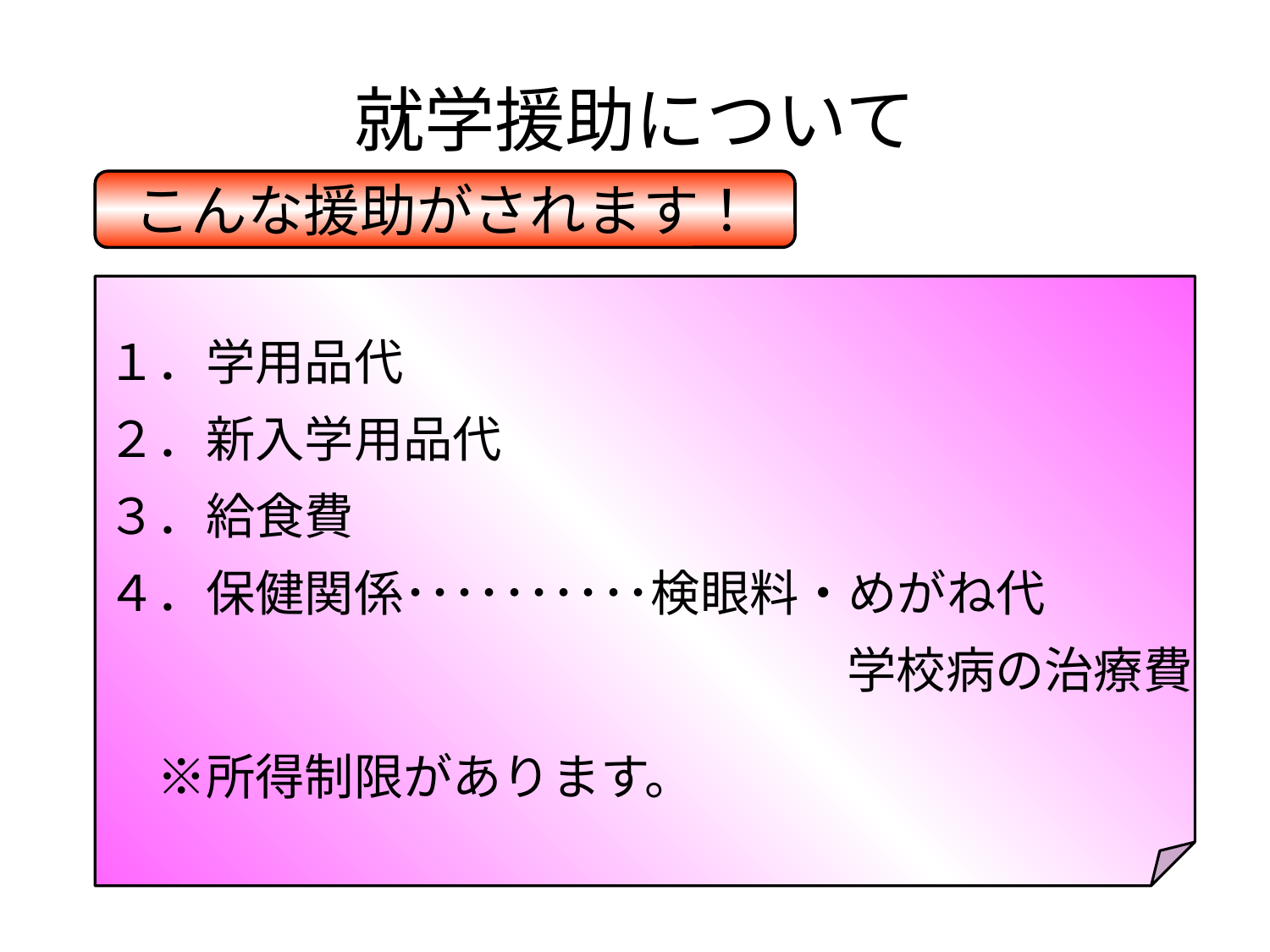

# 就学援助について
こんな援助がされます！
１．学用品代
２．新入学用品代
３．給食費
４．保健関係･･････････検眼料・めがね代
　　　　　　　　　　　　　　　学校病の治療費

　※所得制限があります。